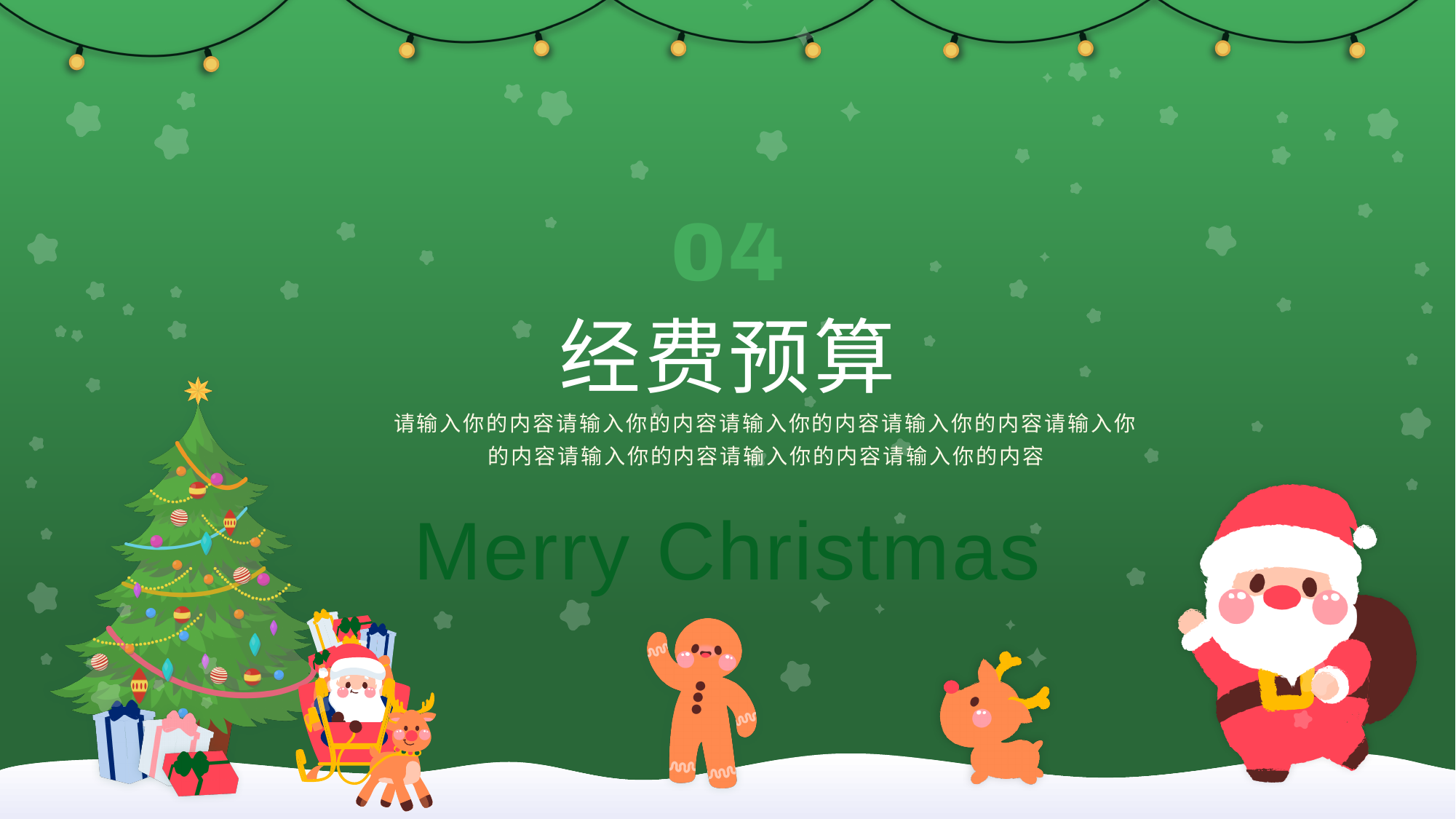

04
经费预算
请输入你的内容请输入你的内容请输入你的内容请输入你的内容请输入你的内容请输入你的内容请输入你的内容请输入你的内容